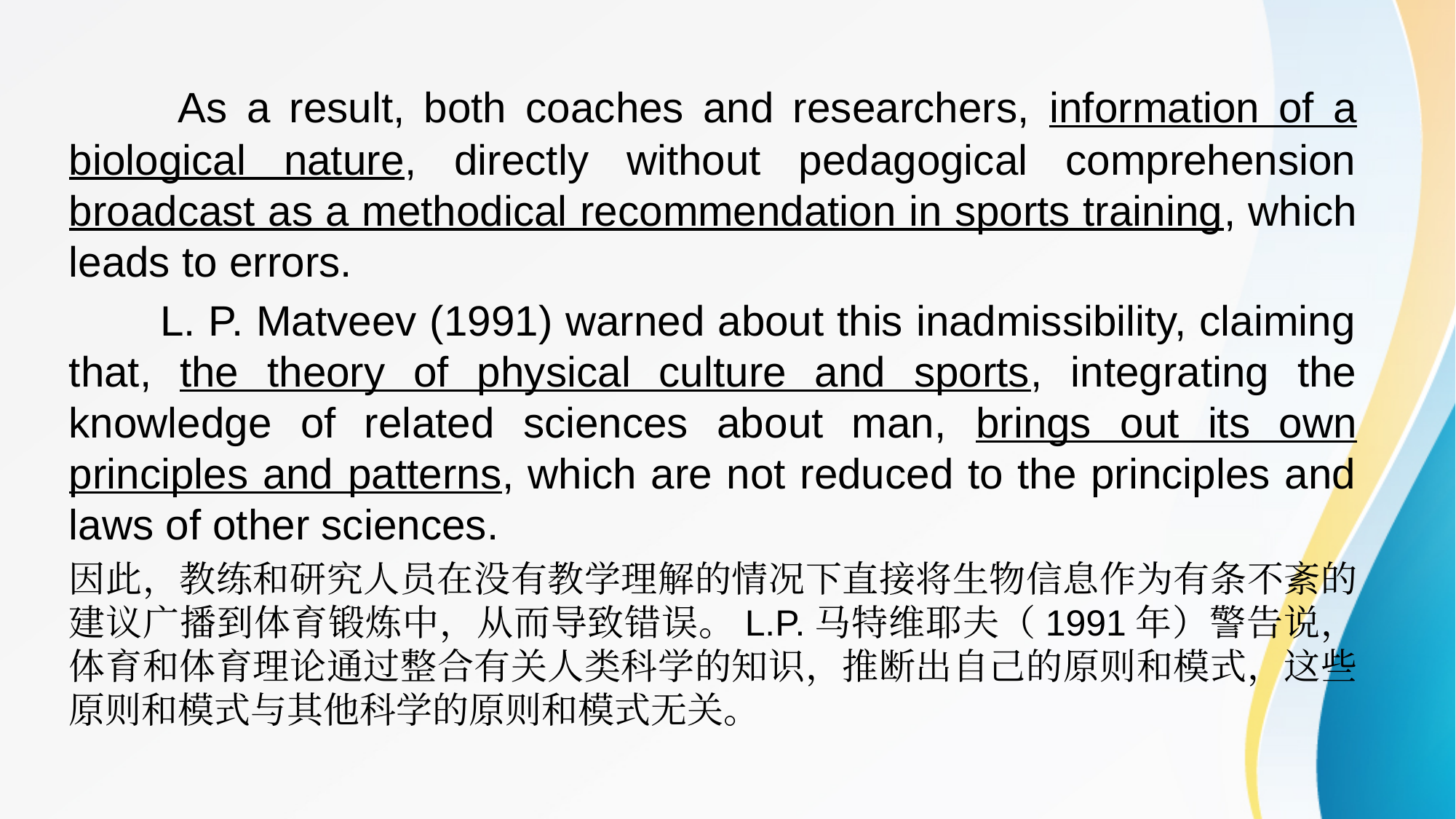

As a result, both coaches and researchers, information of a biological nature, directly without pedagogical comprehension broadcast as a methodical recommendation in sports training, which leads to errors.
       L. P. Matveev (1991) warned about this inadmissibility, claiming that, the theory of physical culture and sports, integrating the knowledge of related sciences about man, brings out its own principles and patterns, which are not reduced to the principles and laws of other sciences.
因此，教练和研究人员在没有教学理解的情况下直接将生物信息作为有条不紊的建议广播到体育锻炼中，从而导致错误。L.P.马特维耶夫（1991年）警告说，体育和体育理论通过整合有关人类科学的知识，推断出自己的原则和模式，这些原则和模式与其他科学的原则和模式无关。